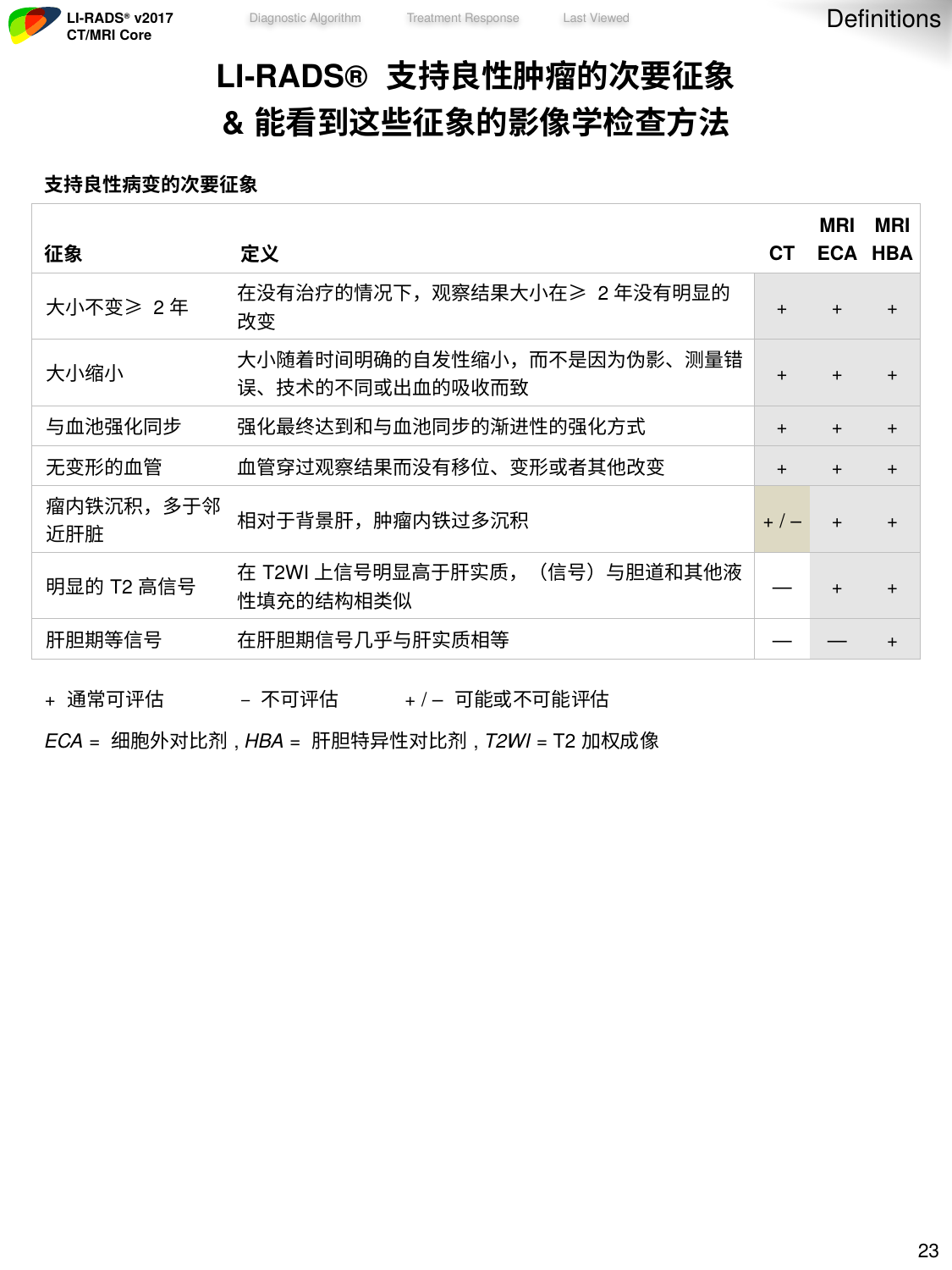

Definitions
| LI-RADS® 支持良性肿瘤的次要征象 &能看到这些征象的影像学检查方法 |  |  |  |  |  |
| --- | --- | --- | --- | --- | --- |
| 支持良性病变的次要征象 |  |  |  |  |  |
| 征象 | 定义 |  | CT | MRI ECA | MRI HBA |
| 大小不变≥ 2年 | 在没有治疗的情况下，观察结果大小在≥ 2年没有明显的改变 |  | + | + | + |
| 大小缩小 | 大小随着时间明确的自发性缩小，而不是因为伪影、测量错误、技术的不同或出血的吸收而致 |  | + | + | + |
| 与血池强化同步 | 强化最终达到和与血池同步的渐进性的强化方式 |  | + | + | + |
| 无变形的血管 | 血管穿过观察结果而没有移位、变形或者其他改变 |  | + | + | + |
| 瘤内铁沉积，多于邻近肝脏 | 相对于背景肝，肿瘤内铁过多沉积 |  | + / – | + | + |
| 明显的T2高信号 | 在T2WI上信号明显高于肝实质，（信号）与胆道和其他液性填充的结构相类似 |  | — | + | + |
| 肝胆期等信号 | 在肝胆期信号几乎与肝实质相等 |  | — | — | + |
| + 通常可评估 | – 不可评估 | + / – 可能或不可能评估 |  |  |  |
| ECA = 细胞外对比剂, HBA = 肝胆特异性对比剂, T2WI = T2加权成像 |  |  |  |  |  |
23